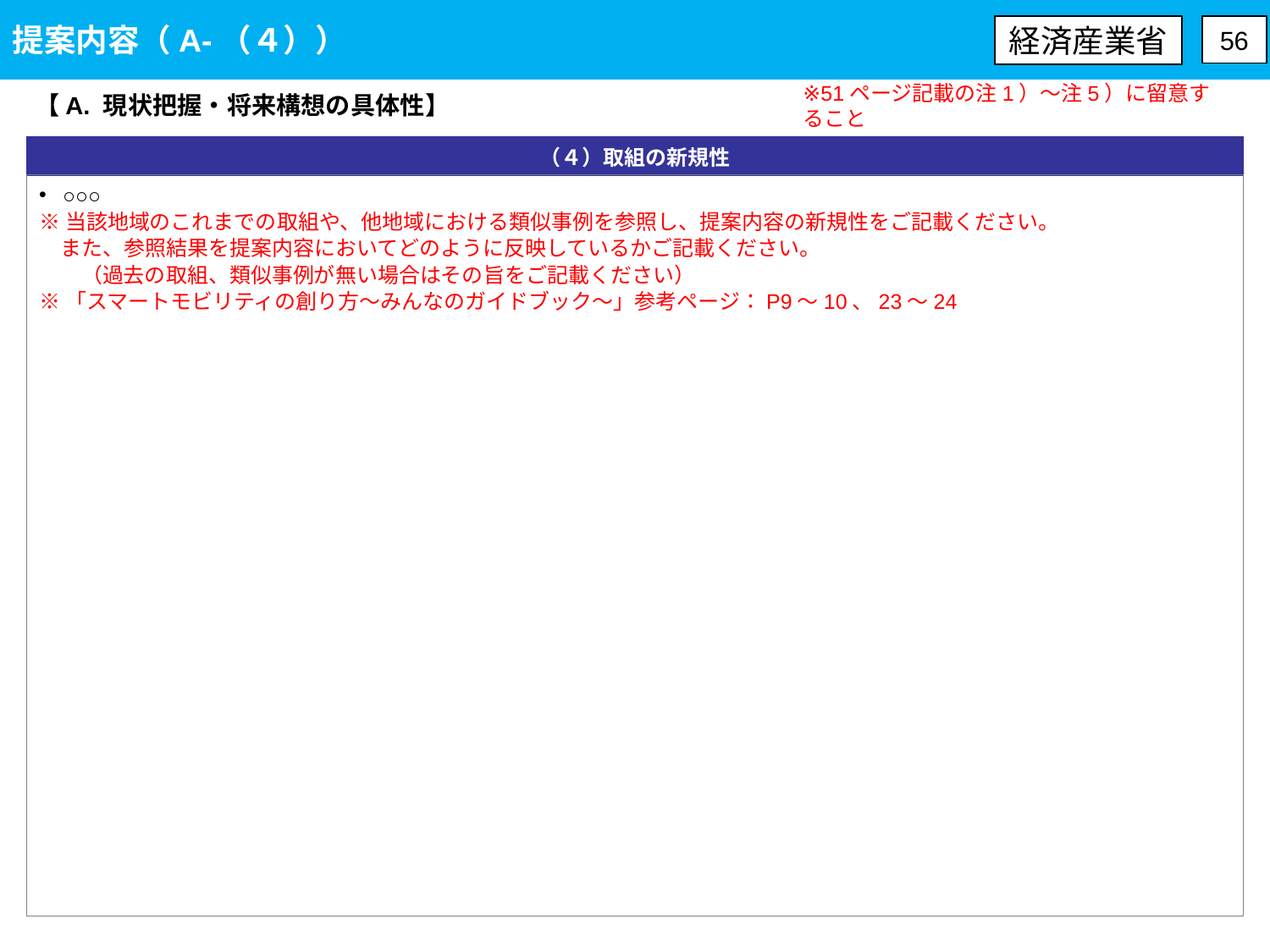

提案内容（A-（４））
経済産業省
56
【A. 現状把握・将来構想の具体性】
※51ページ記載の注1）～注5）に留意すること
（４）取組の新規性
○○○
※当該地域のこれまでの取組や、他地域における類似事例を参照し、提案内容の新規性をご記載ください。
　また、参照結果を提案内容においてどのように反映しているかご記載ください。
　　（過去の取組、類似事例が無い場合はその旨をご記載ください）
※「スマートモビリティの創り方～みんなのガイドブック～」参考ページ：P9～10、23～24